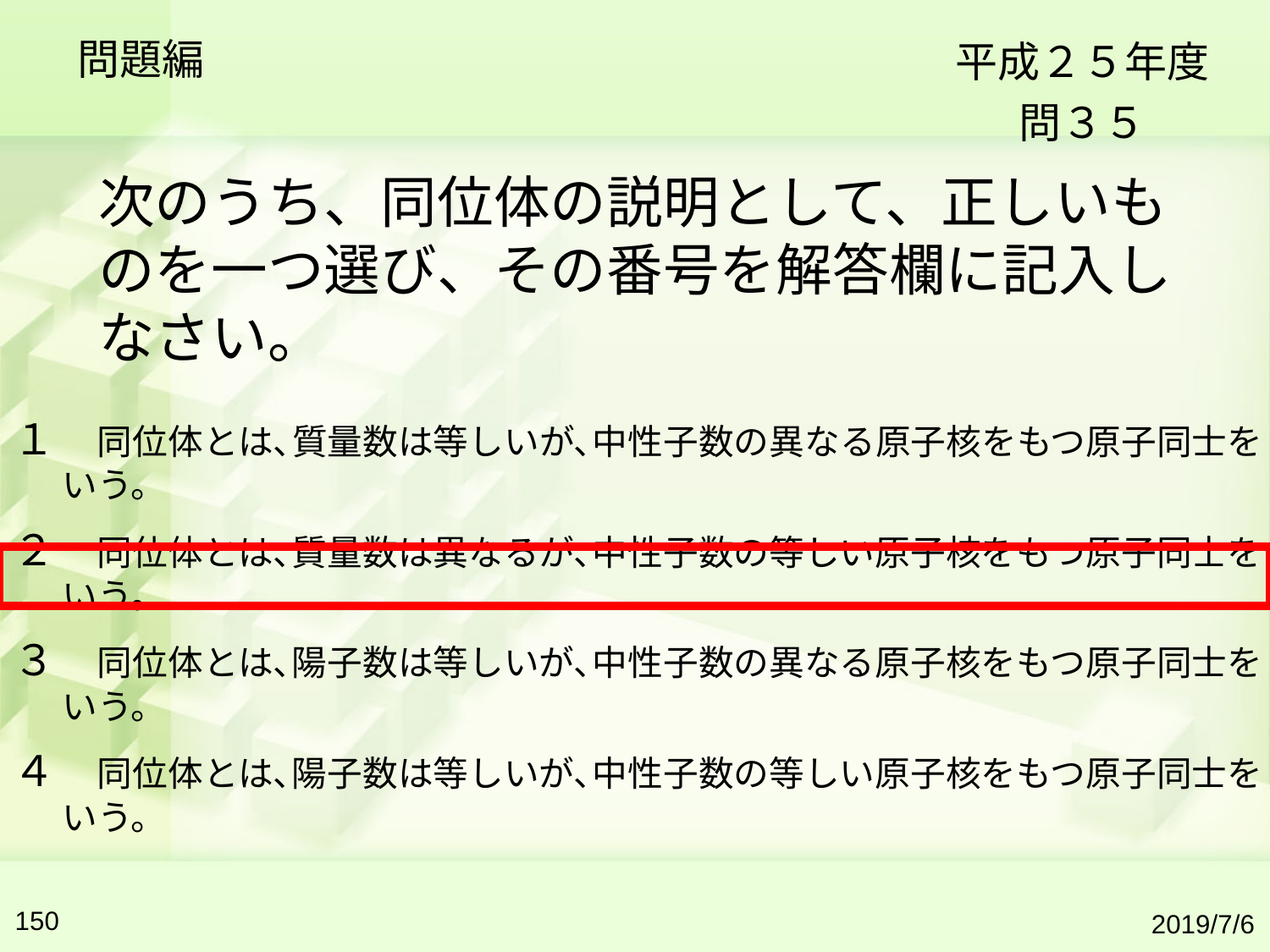

問題編
平成２５年度
問３５
次のうち、同位体の説明として、正しいものを一つ選び、その番号を解答欄に記入しなさい。
１　同位体とは､質量数は等しいが､中性子数の異なる原子核をもつ原子同士をいう。
２　同位体とは､質量数は異なるが､中性子数の等しい原子核をもつ原子同士をいう。
３　同位体とは､陽子数は等しいが､中性子数の異なる原子核をもつ原子同士をいう。
４　同位体とは､陽子数は等しいが､中性子数の等しい原子核をもつ原子同士をいう。

150
2019/7/6